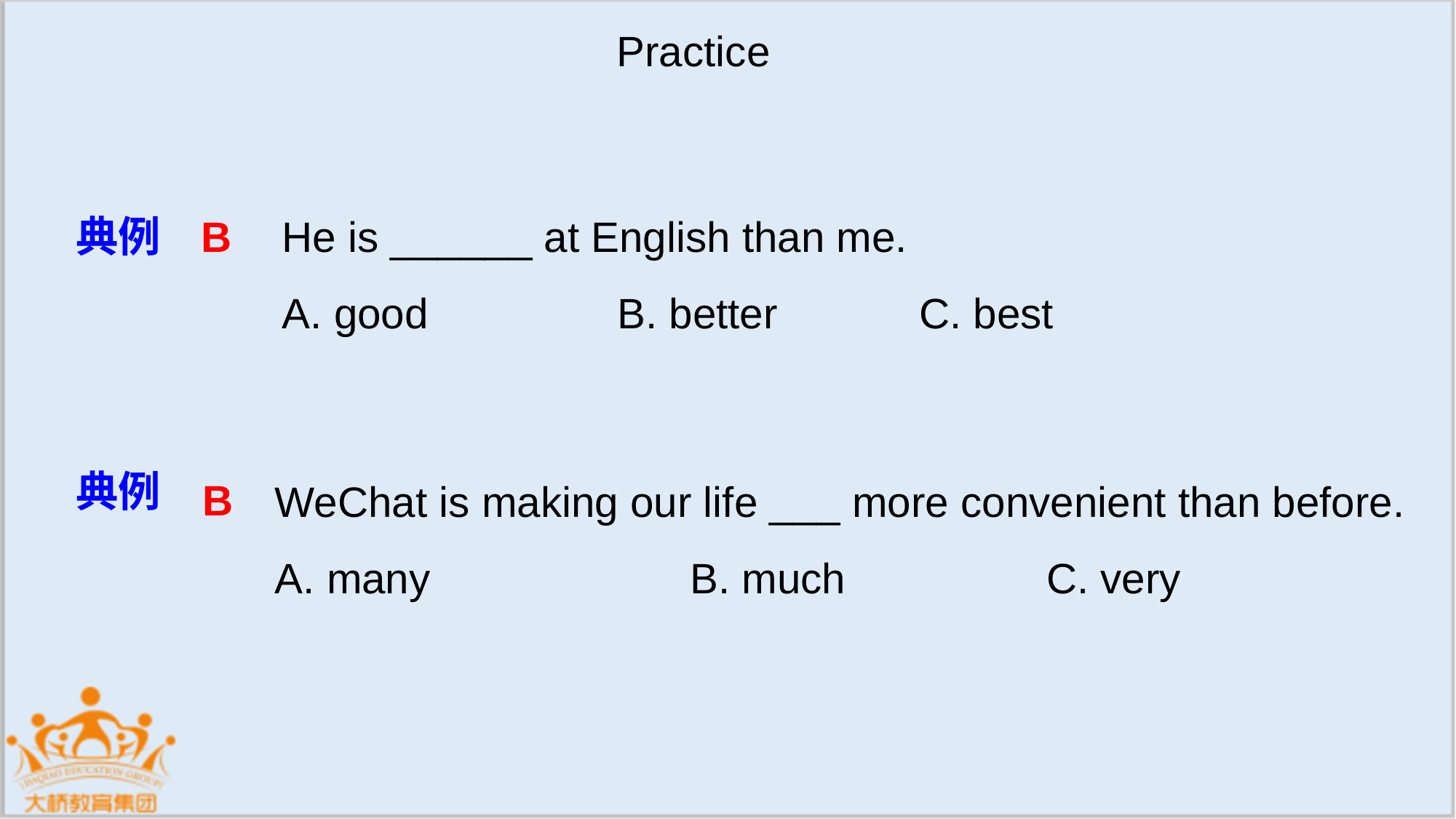

Practice
典例
B
He is ______ at English than me.
A. good                B. better            C. best
B
WeChat is making our life ___ more convenient than before.
A. many                      B. much                 C. very
典例